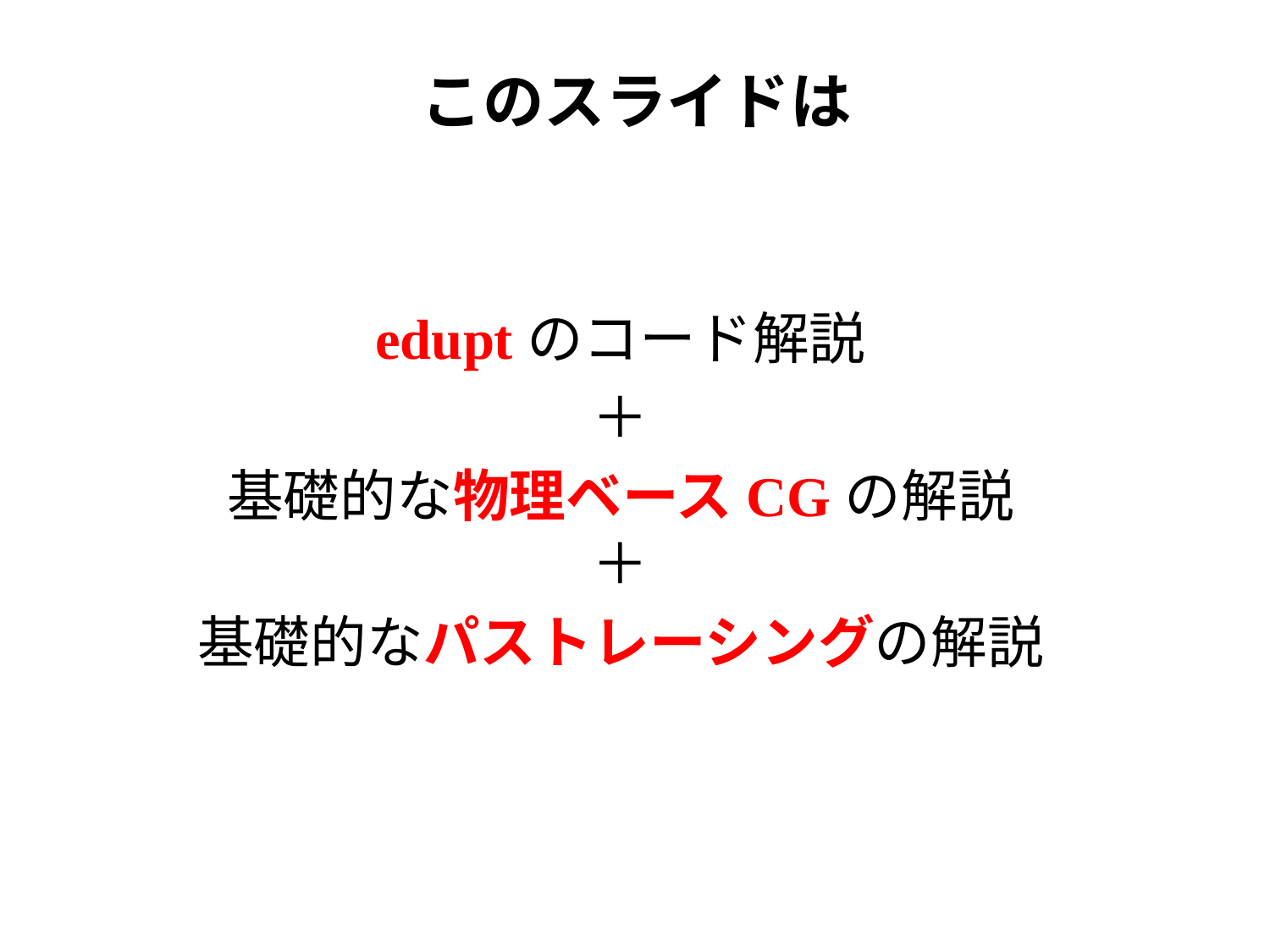

# このスライドは
eduptのコード解説
＋
基礎的な物理ベースCGの解説
＋
基礎的なパストレーシングの解説